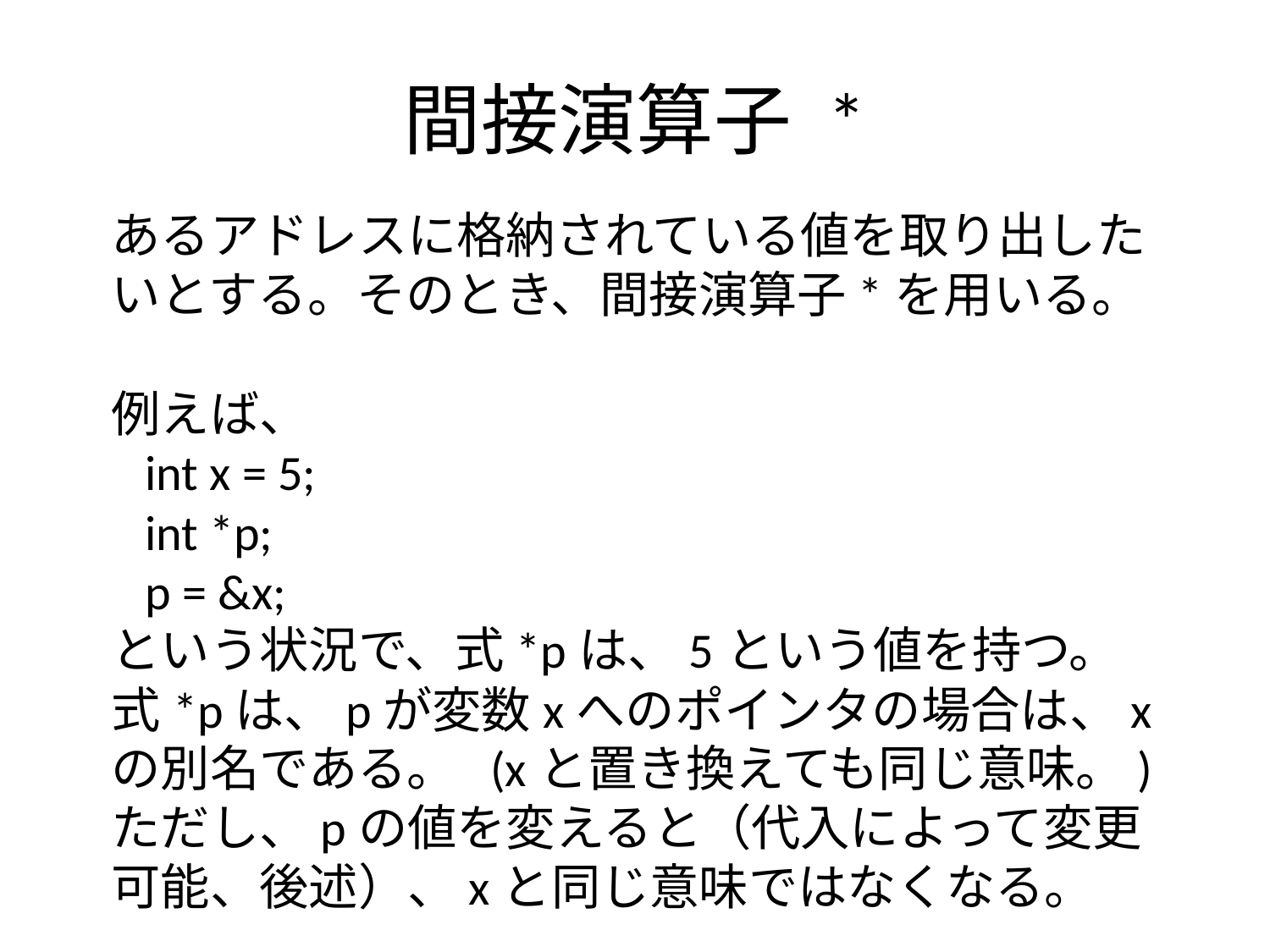

# 間接演算子 *
あるアドレスに格納されている値を取り出したいとする。そのとき、間接演算子*を用いる。

例えば、
   int x = 5;
   int *p;
   p = &x;
という状況で、式*pは、5という値を持つ。
式*pは、pが変数xへのポインタの場合は、xの別名である。  (xと置き換えても同じ意味。)
ただし、pの値を変えると（代入によって変更可能、後述）、xと同じ意味ではなくなる。